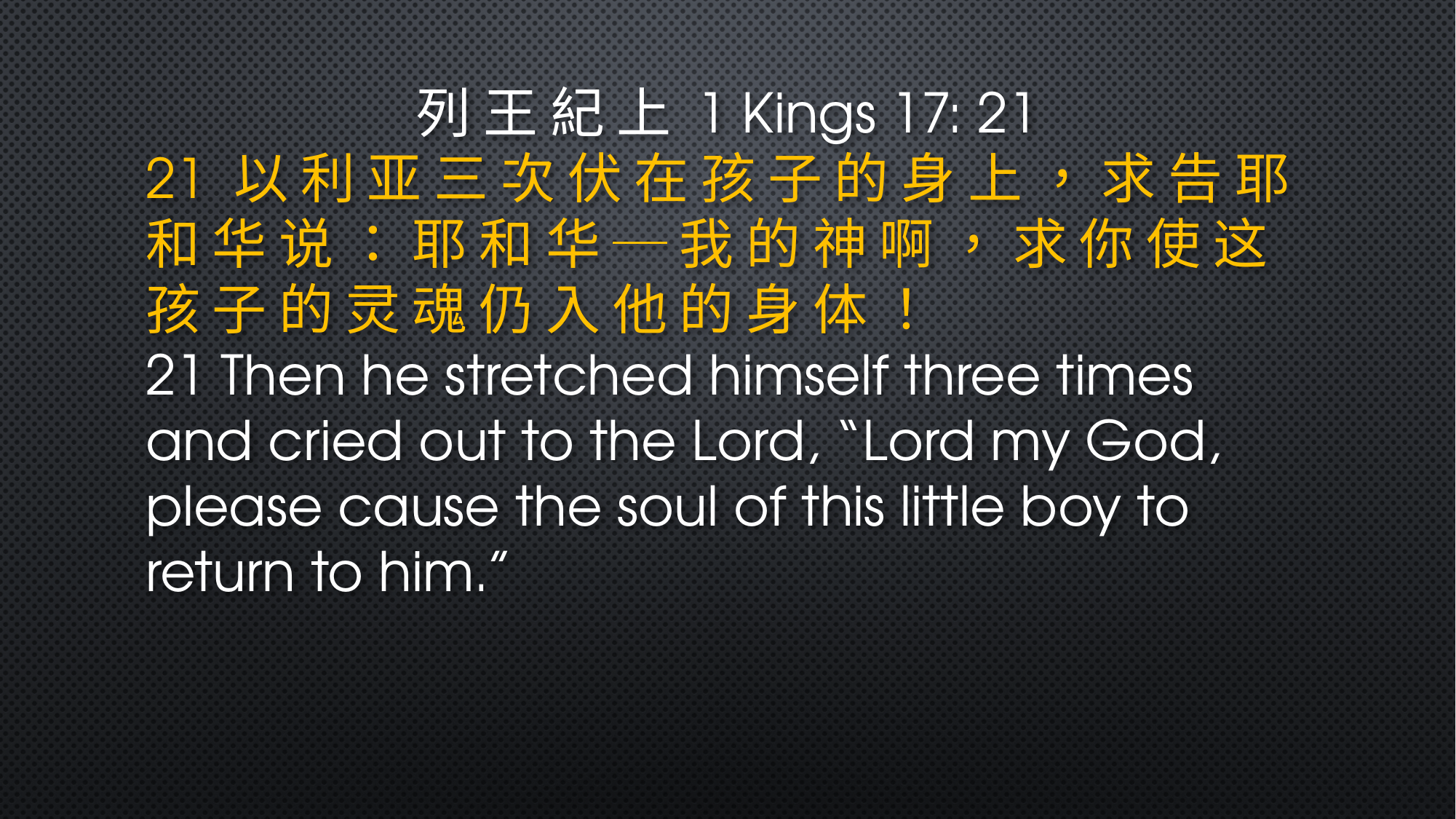

列 王 紀 上 1 Kings 17: 21
21 以 利 亚 三 次 伏 在 孩 子 的 身 上 ， 求 告 耶 和 华 说 ： 耶 和 华 ─ 我 的 神 啊 ， 求 你 使 这 孩 子 的 灵 魂 仍 入 他 的 身 体 ！
21 Then he stretched himself three times and cried out to the Lord, “Lord my God, please cause the soul of this little boy to return to him.”